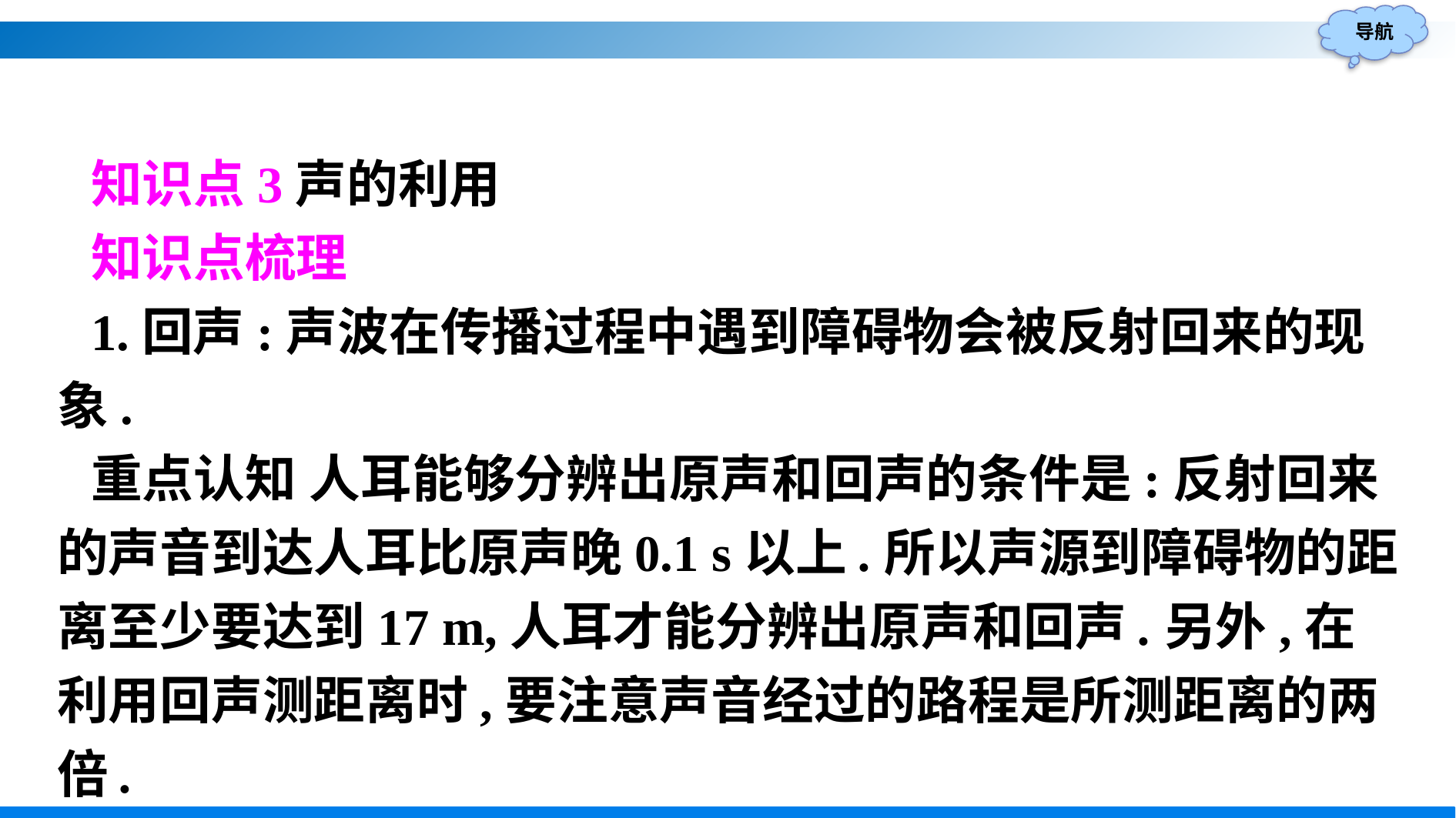

知识点3声的利用
知识点梳理
1.回声:声波在传播过程中遇到障碍物会被反射回来的现象.
重点认知 人耳能够分辨出原声和回声的条件是:反射回来的声音到达人耳比原声晚0.1 s以上.所以声源到障碍物的距离至少要达到17 m,人耳才能分辨出原声和回声.另外,在利用回声测距离时,要注意声音经过的路程是所测距离的两倍.